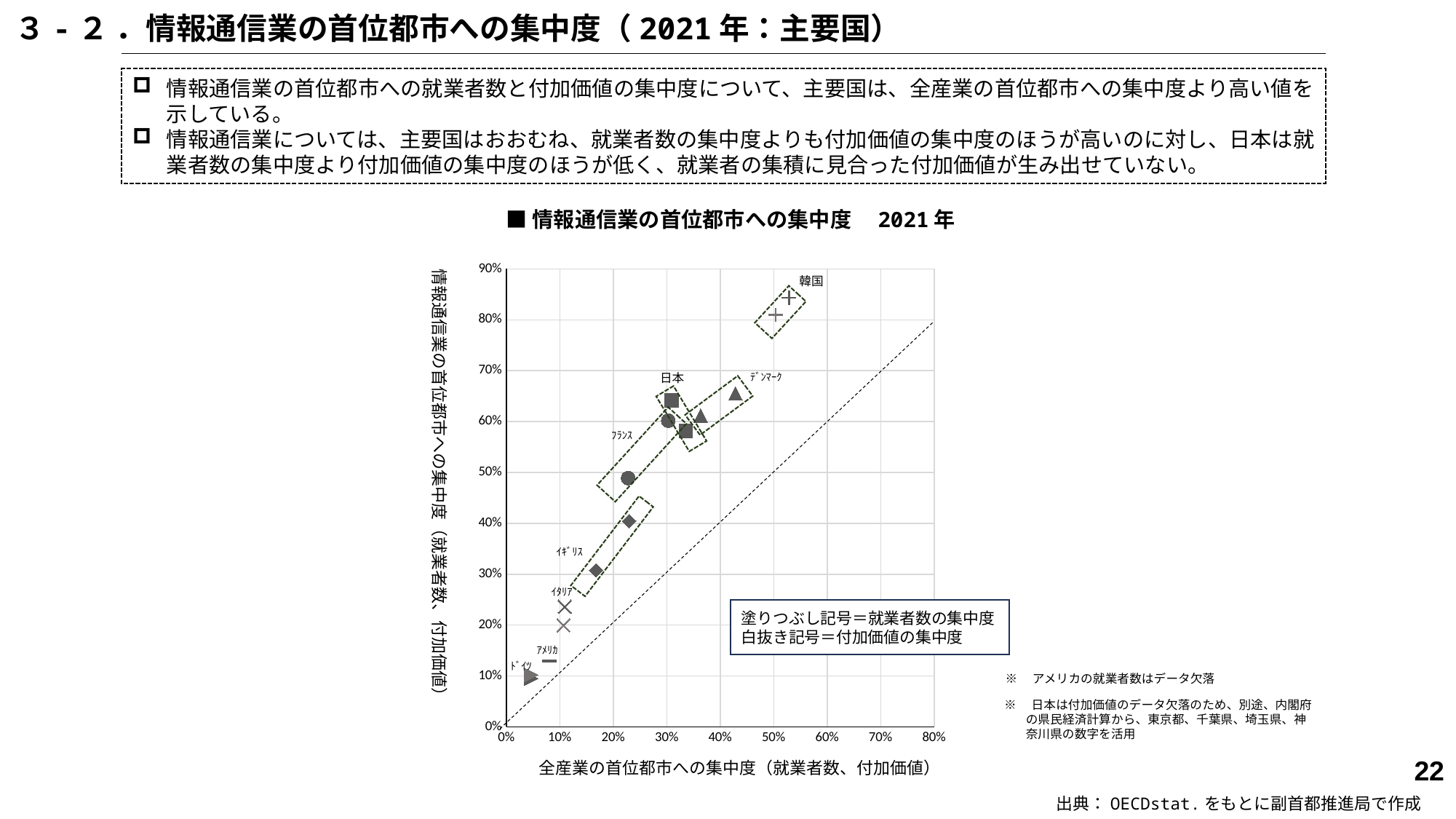

３-２ ．情報通信業の首位都市への集中度（2021年：主要国）
情報通信業の首位都市への就業者数と付加価値の集中度について、主要国は、全産業の首位都市への集中度より高い値を示している。
情報通信業については、主要国はおおむね、就業者数の集中度よりも付加価値の集中度のほうが高いのに対し、日本は就業者数の集中度より付加価値の集中度のほうが低く、就業者の集積に見合った付加価値が生み出せていない。
■情報通信業の首位都市への集中度　2021年

### Chart

| Category |  |  |
|---|---|---|
情報通信業の首位都市への集中度（就業者数、付加価値）
韓国

日本
ﾃﾞﾝﾏｰｸ

ﾌﾗﾝｽ

ｲｷﾞﾘｽ
ｲﾀﾘｱ
塗りつぶし記号＝就業者数の集中度
白抜き記号＝付加価値の集中度
ｱﾒﾘｶ
ﾄﾞｲﾂ
※　アメリカの就業者数はデータ欠落
※　日本は付加価値のデータ欠落のため、別途、内閣府の県民経済計算から、東京都、千葉県、埼玉県、神奈川県の数字を活用
22
全産業の首位都市への集中度（就業者数、付加価値）
出典：OECDstat.をもとに副首都推進局で作成